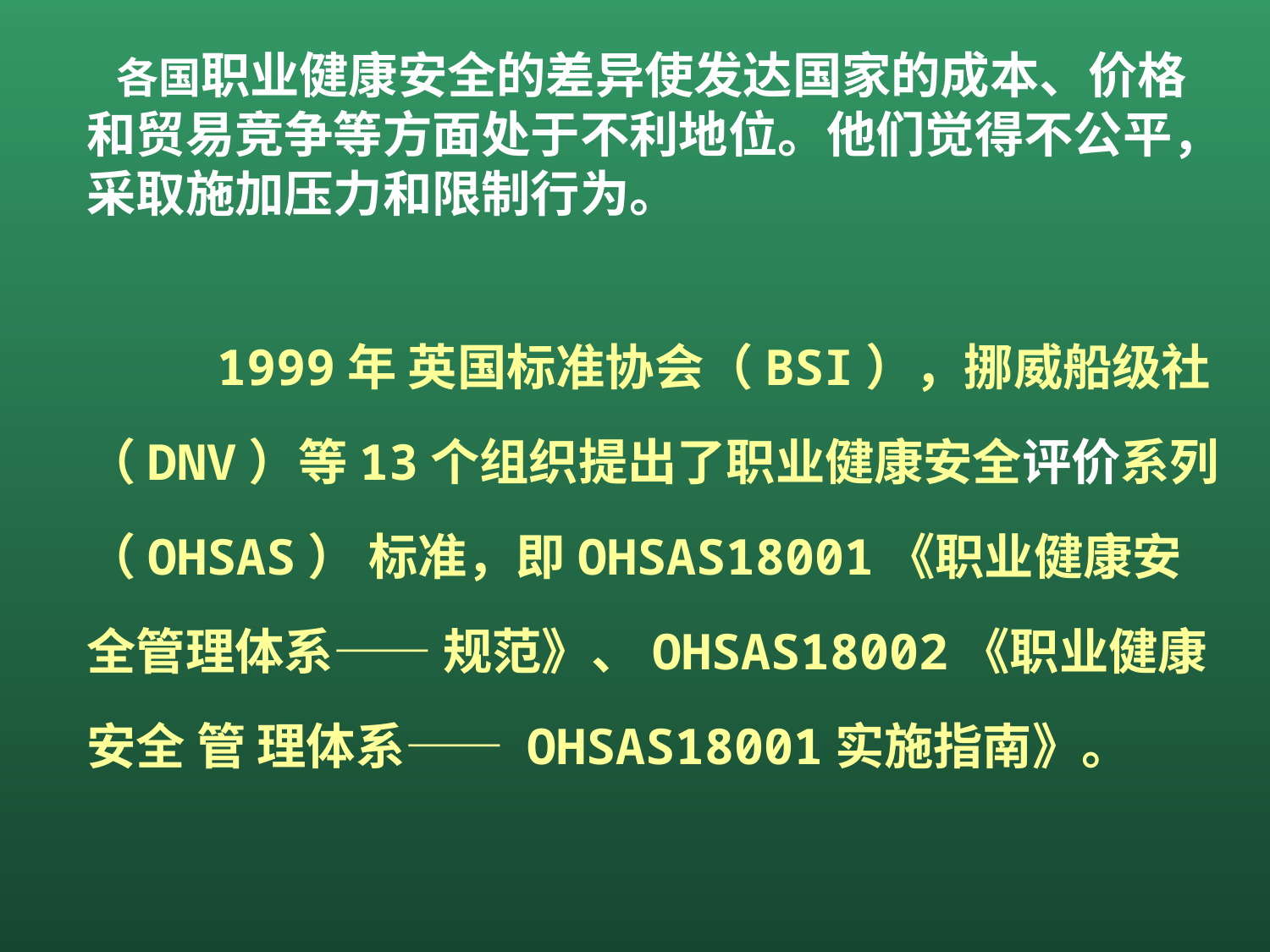

各国职业健康安全的差异使发达国家的成本、价格和贸易竞争等方面处于不利地位。他们觉得不公平，采取施加压力和限制行为。

      1999年 英国标准协会（BSI），挪威船级社（DNV）等13个组织提出了职业健康安全评价系列（OHSAS） 标准，即OHSAS18001《职业健康安全管理体系—— 规范》、OHSAS18002《职业健康安全 管 理体系—— OHSAS18001实施指南》。